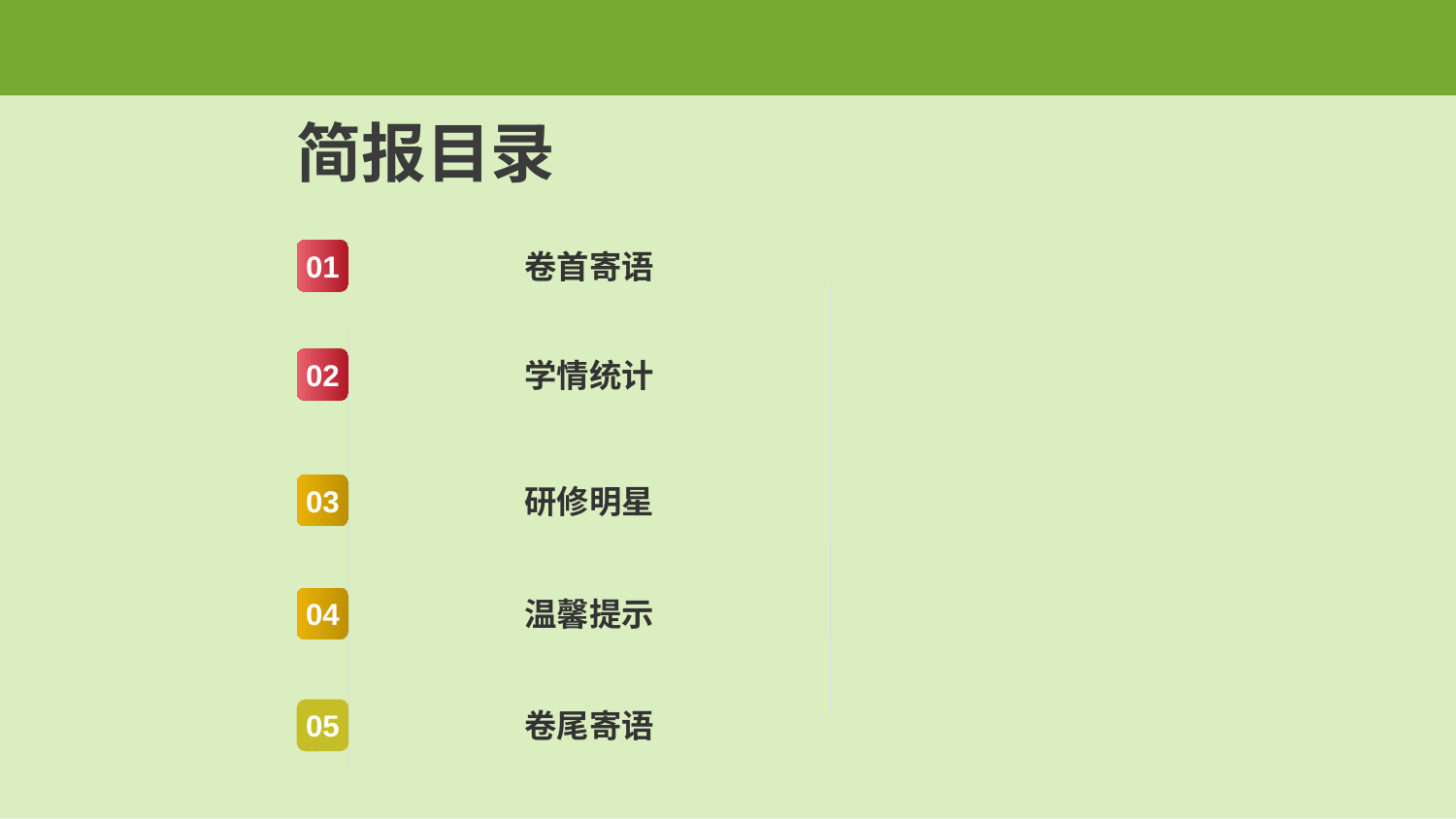

简报目录
卷首寄语
01
学情统计
02
请
研修明星
03
温馨提示
04
卷尾寄语
05